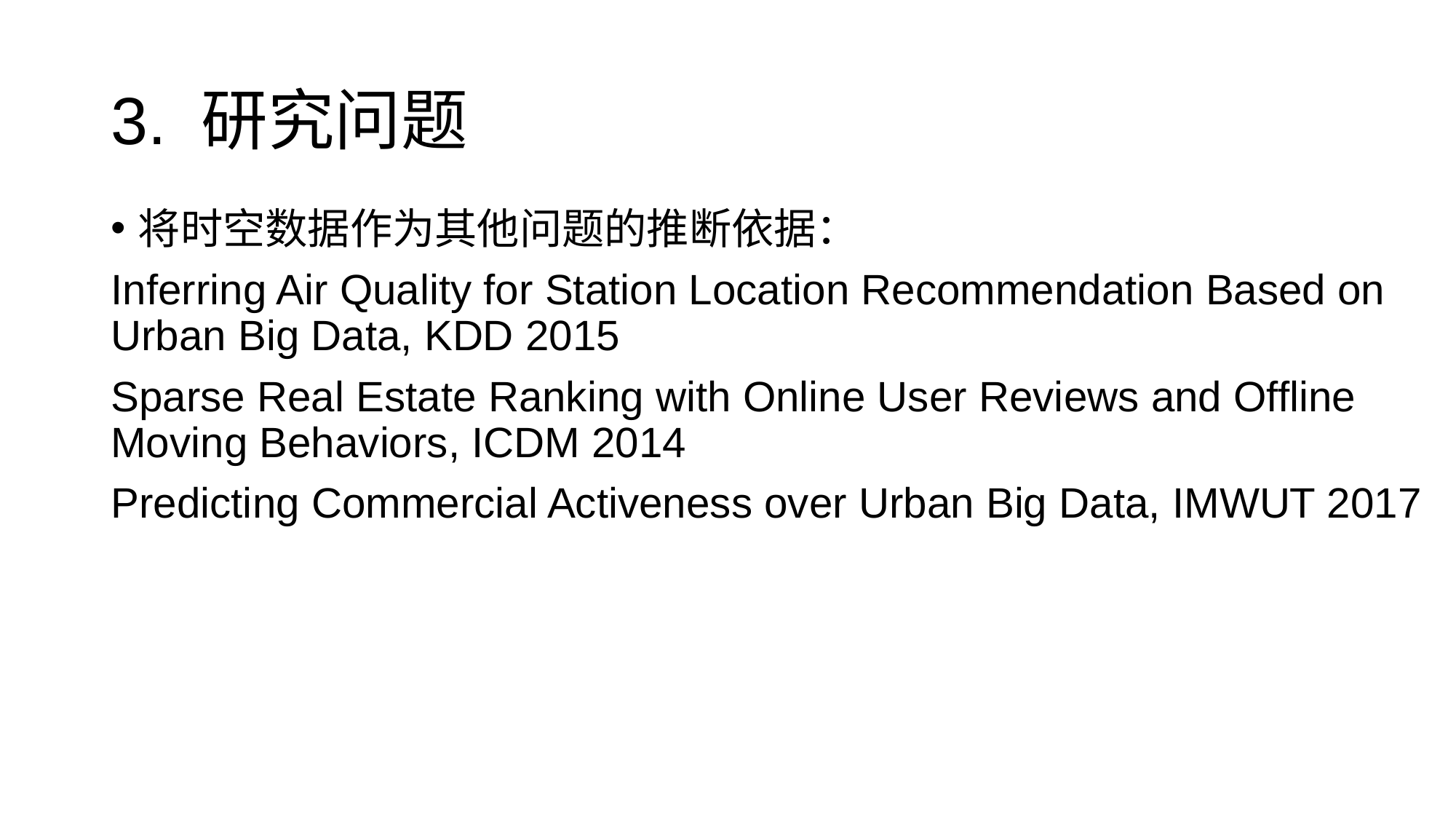

# 3. 研究问题
将时空数据作为其他问题的推断依据：
Inferring Air Quality for Station Location Recommendation Based on Urban Big Data, KDD 2015
Sparse Real Estate Ranking with Online User Reviews and Offline Moving Behaviors, ICDM 2014
Predicting Commercial Activeness over Urban Big Data, IMWUT 2017